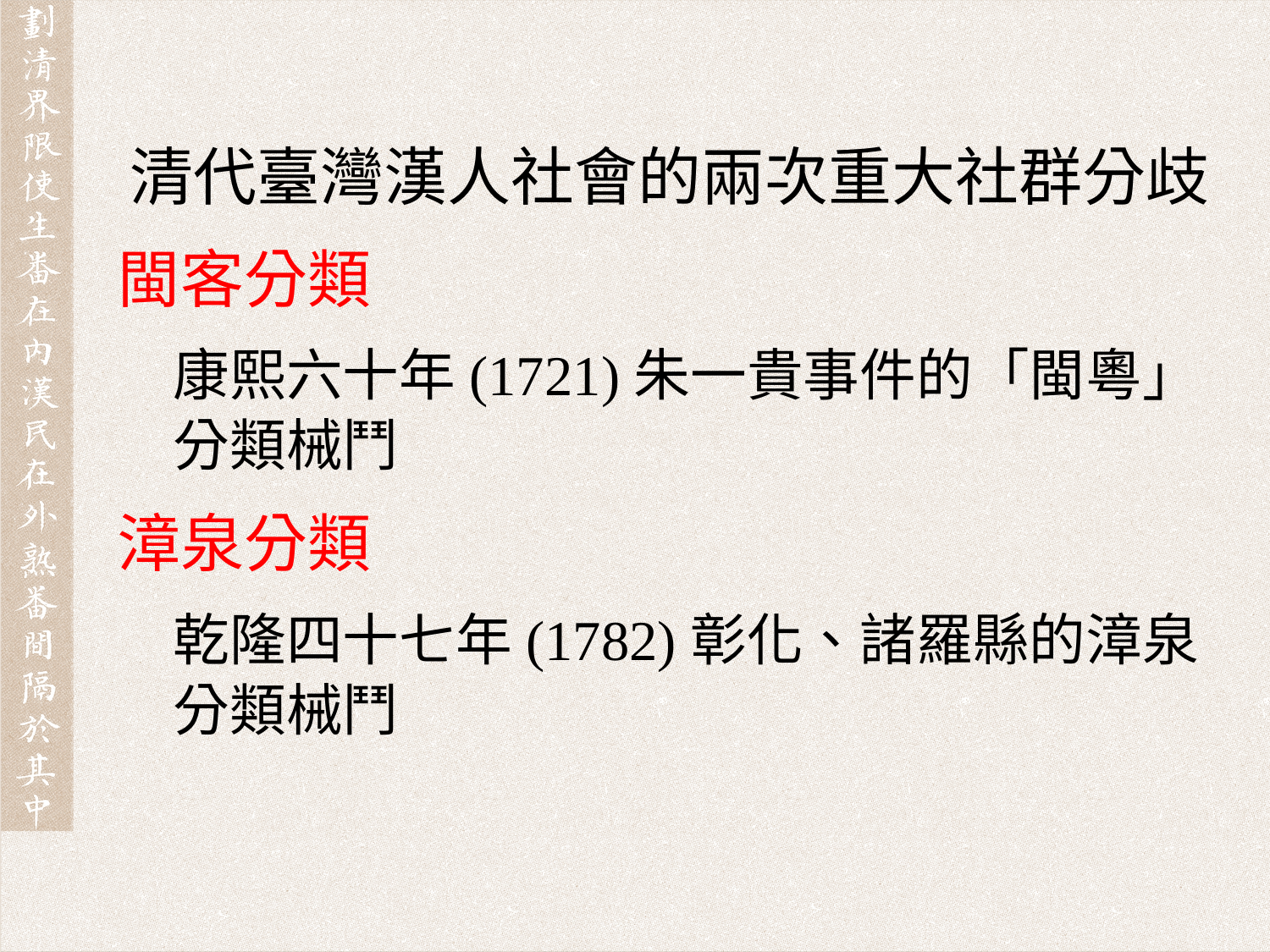

清代臺灣漢人社會的兩次重大社群分歧
閩客分類
康熙六十年(1721)朱一貴事件的「閩粵」分類械鬥
漳泉分類
乾隆四十七年(1782)彰化、諸羅縣的漳泉分類械鬥